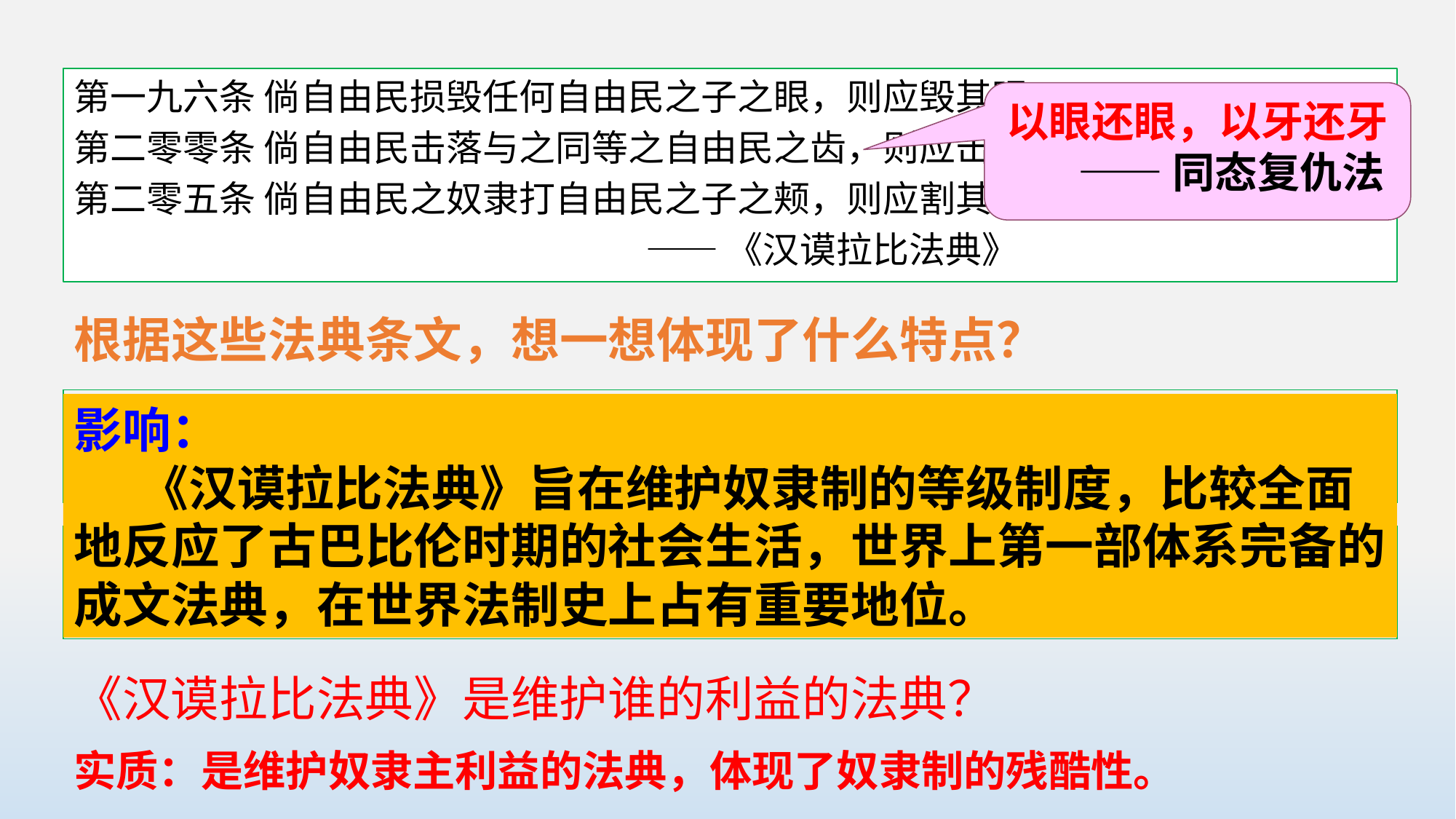

第一九六条 倘自由民损毁任何自由民之子之眼，则应毁其眼。
第二零零条 倘自由民击落与之同等之自由民之齿，则应击落其齿。
第二零五条 倘自由民之奴隶打自由民之子之颊，则应割其一耳。
                                    ——《汉谟拉比法典》
以眼还眼，以牙还牙
       ——同态复仇法

根据这些法典条文，想一想体现了什么特点？
特点1：“同态复仇法” 虽反映了法典的公正观念，但这种公正主要体现在身份和社会地位相同的人之间。
影响：
     《汉谟拉比法典》旨在维护奴隶制的等级制度，比较全面地反应了古巴比伦时期的社会生活，世界上第一部体系完备的成文法典，在世界法制史上占有重要地位。
特点2：阶级歧视的原则，社会地位高的阶级对于社会地位低的阶级享有特权。
《汉谟拉比法典》是维护谁的利益的法典？
实质：是维护奴隶主利益的法典，体现了奴隶制的残酷性。